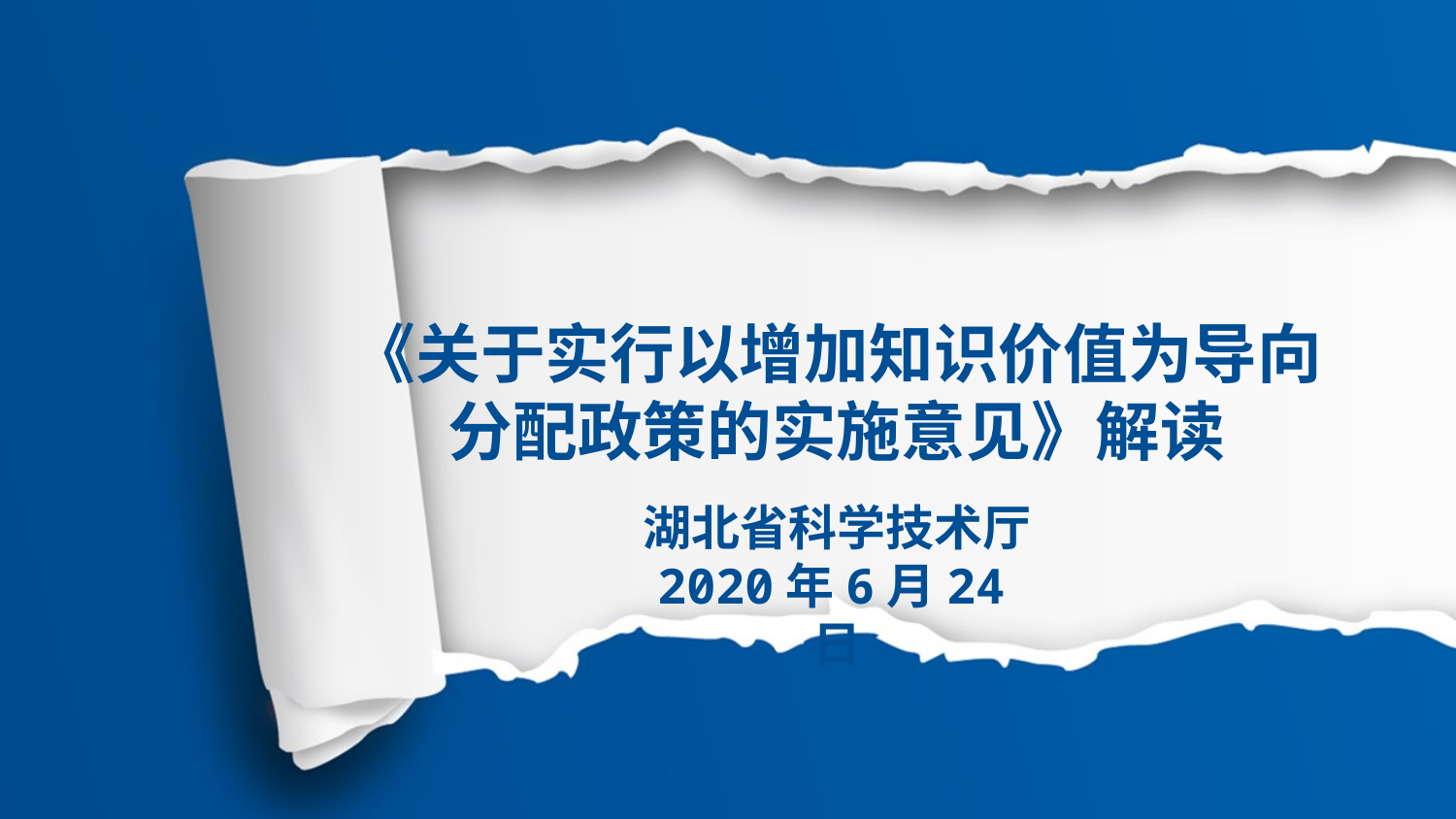

《关于实行以增加知识价值为导向
分配政策的实施意见》解读
湖北省科学技术厅
2020年6月24日